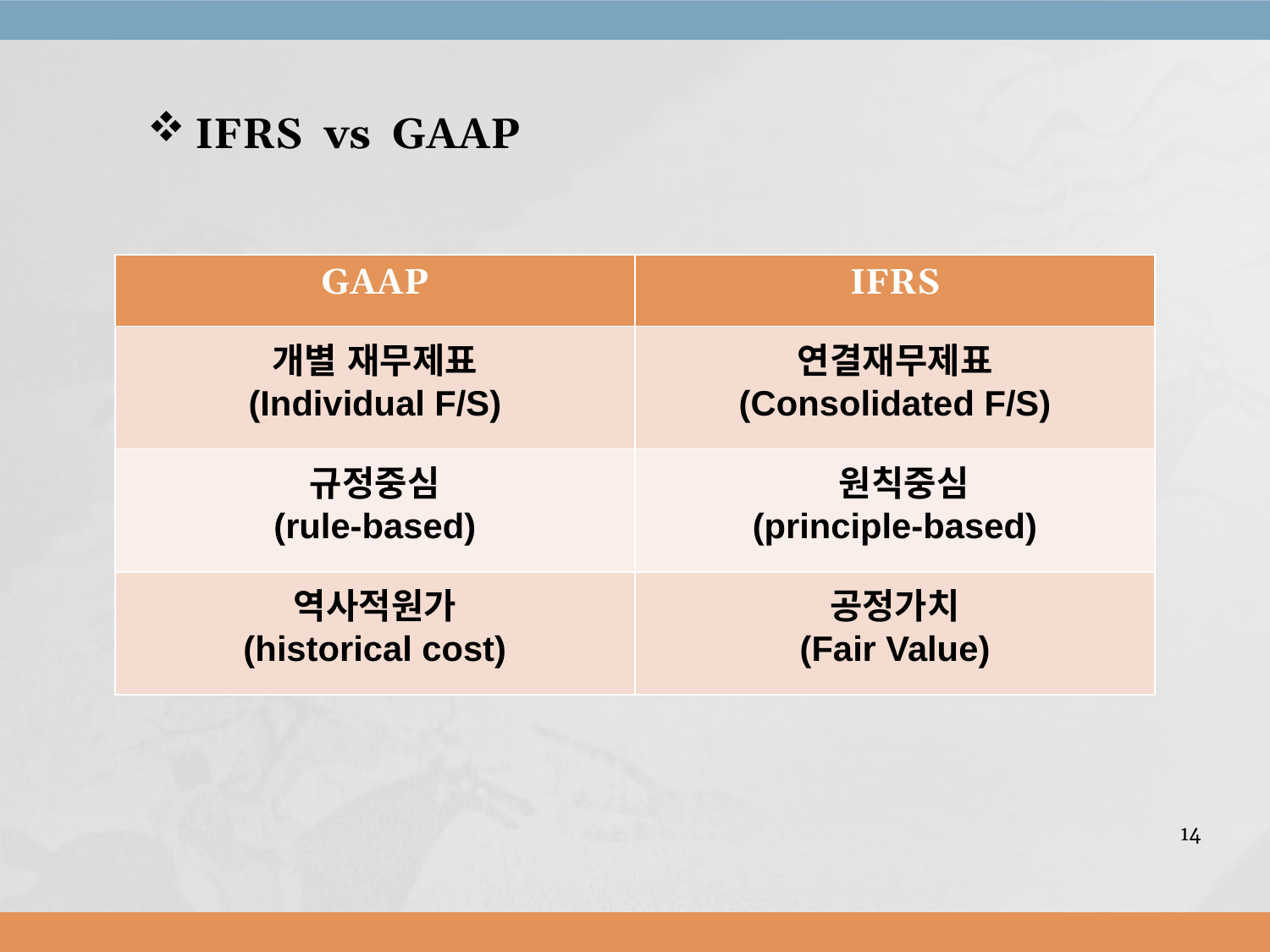

IFRS  vs  GAAP
| GAAP | IFRS |
| --- | --- |
| 개별 재무제표 (Individual F/S) | 연결재무제표 (Consolidated F/S) |
| 규정중심 (rule-based) | 원칙중심 (principle-based) |
| 역사적원가 (historical cost) | 공정가치 (Fair Value) |
14